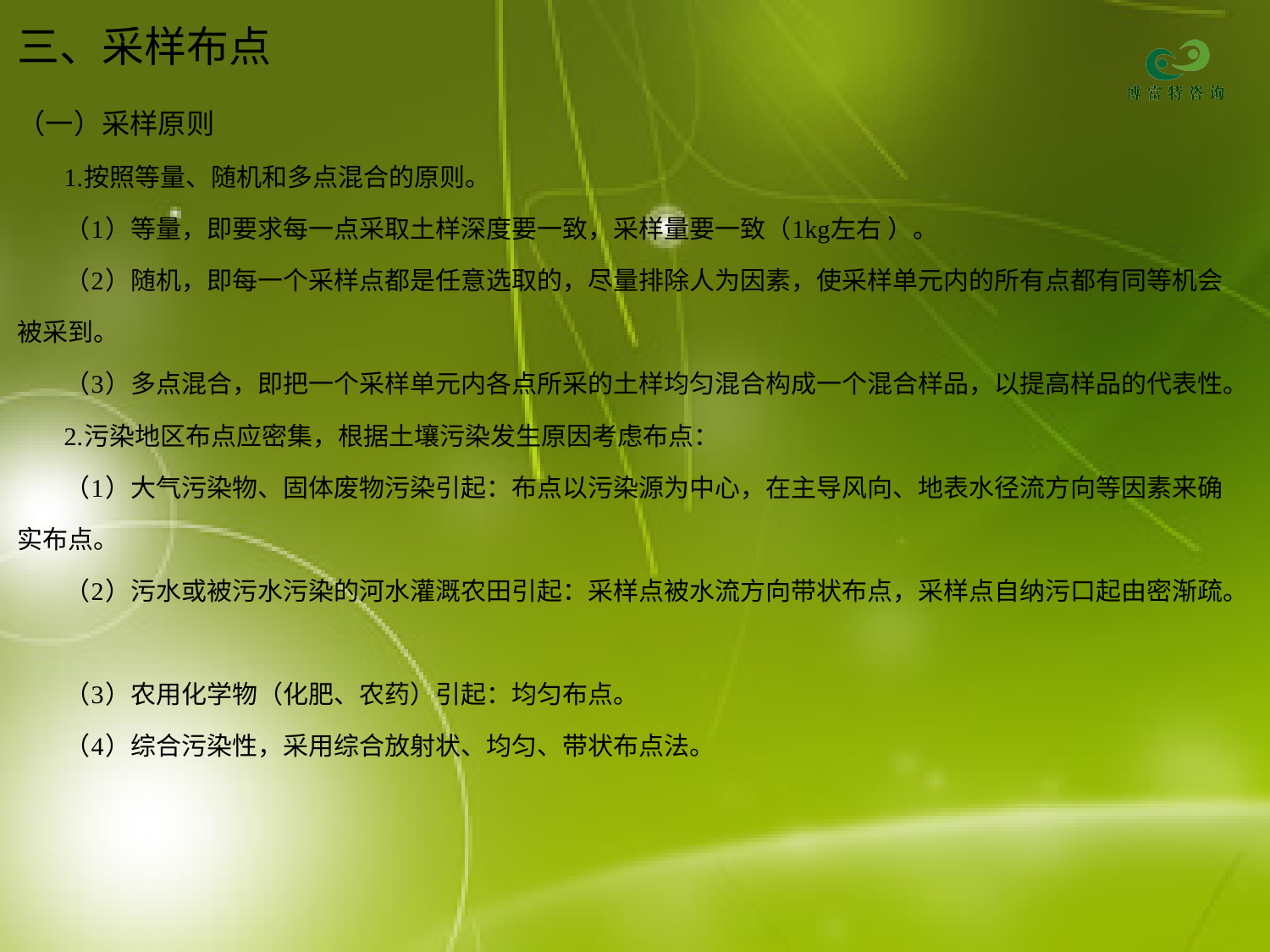

# 三、采样布点
（一）采样原则
        1.按照等量、随机和多点混合的原则。
        （1）等量，即要求每一点采取土样深度要一致，采样量要一致（1kg左右 ）。
        （2）随机，即每一个采样点都是任意选取的，尽量排除人为因素，使采样单元内的所有点都有同等机会被采到。
        （3）多点混合，即把一个采样单元内各点所采的土样均匀混合构成一个混合样品，以提高样品的代表性。
        2.污染地区布点应密集，根据土壤污染发生原因考虑布点：
        （1）大气污染物、固体废物污染引起：布点以污染源为中心，在主导风向、地表水径流方向等因素来确实布点。
        （2）污水或被污水污染的河水灌溉农田引起：采样点被水流方向带状布点，采样点自纳污口起由密渐疏。
        （3）农用化学物（化肥、农药）引起：均匀布点。
        （4）综合污染性，采用综合放射状、均匀、带状布点法。